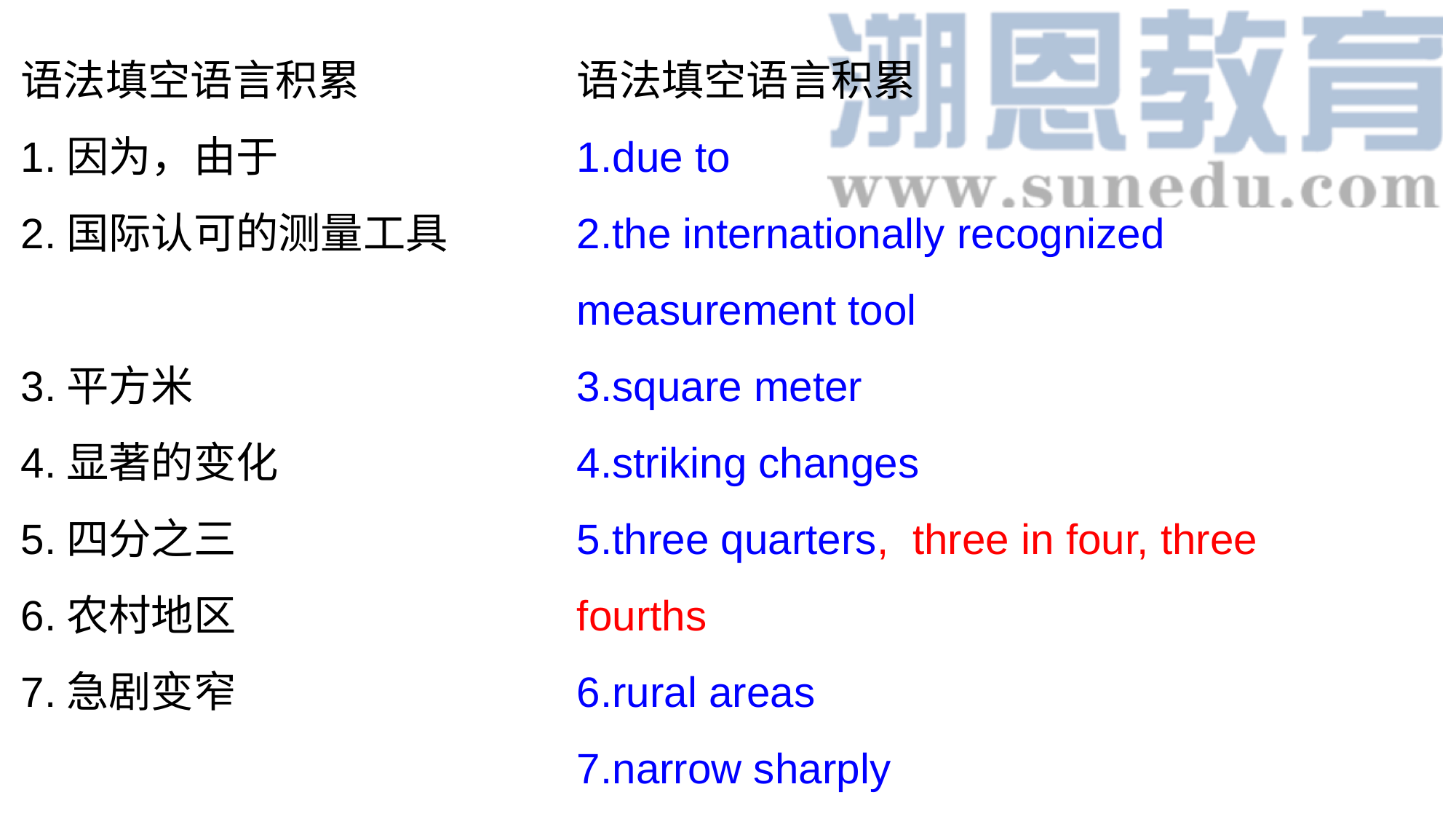

语法填空语言积累
1.因为，由于
2.国际认可的测量工具

3.平方米
4.显著的变化
5.四分之三
6.农村地区
7.急剧变窄

语法填空语言积累
1.due to
2.the internationally recognized measurement tool
3.square meter
4.striking changes
5.three quarters,  three in four, three fourths
6.rural areas
7.narrow sharply